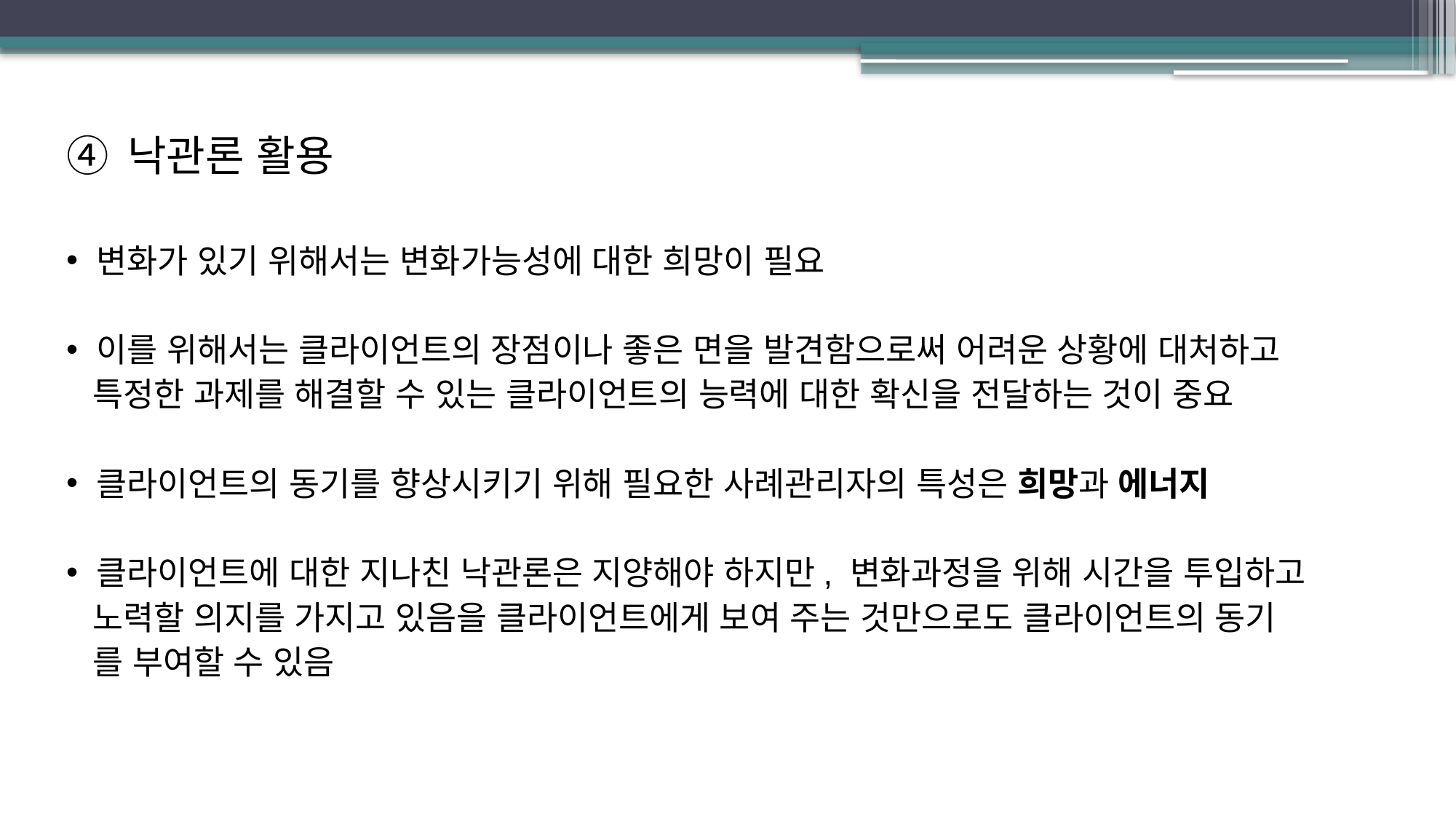

낙관론 활용

변화가 있기 위해서는 변화가능성에 대한 희망이 필요

이를 위해서는 클라이언트의 장점이나 좋은 면을 발견함으로써 어려운 상황에 대처하고
  특정한 과제를 해결할 수 있는 클라이언트의 능력에 대한 확신을 전달하는 것이 중요

클라이언트의 동기를 향상시키기 위해 필요한 사례관리자의 특성은 희망과 에너지

클라이언트에 대한 지나친 낙관론은 지양해야 하지만, 변화과정을 위해 시간을 투입하고
  노력할 의지를 가지고 있음을 클라이언트에게 보여 주는 것만으로도 클라이언트의 동기
  를 부여할 수 있음